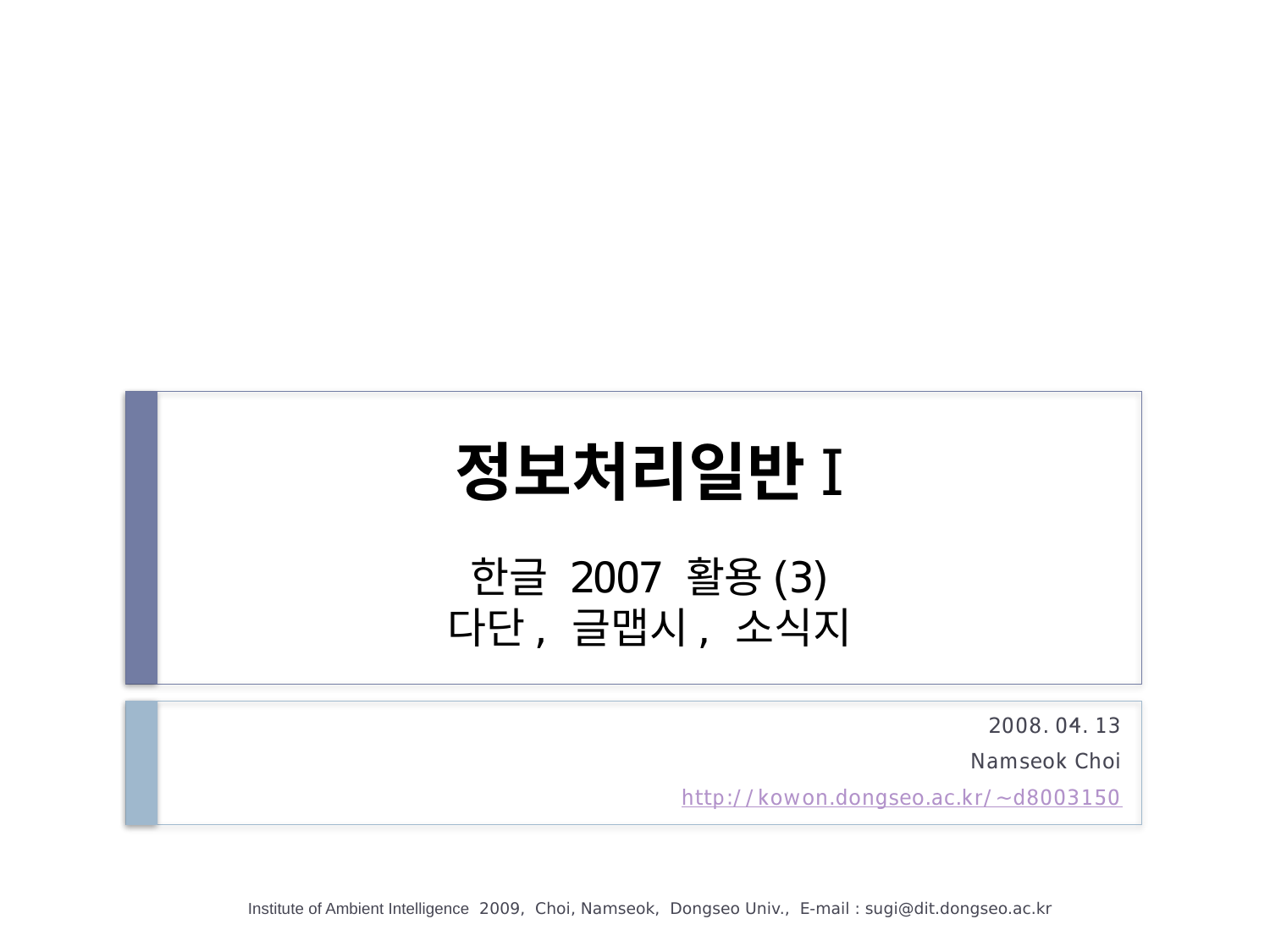

# 정보처리일반I 한글 2007 활용(3) 다단, 글맵시, 소식지
2008. 04. 13
Namseok Choi
http://kowon.dongseo.ac.kr/~d8003150